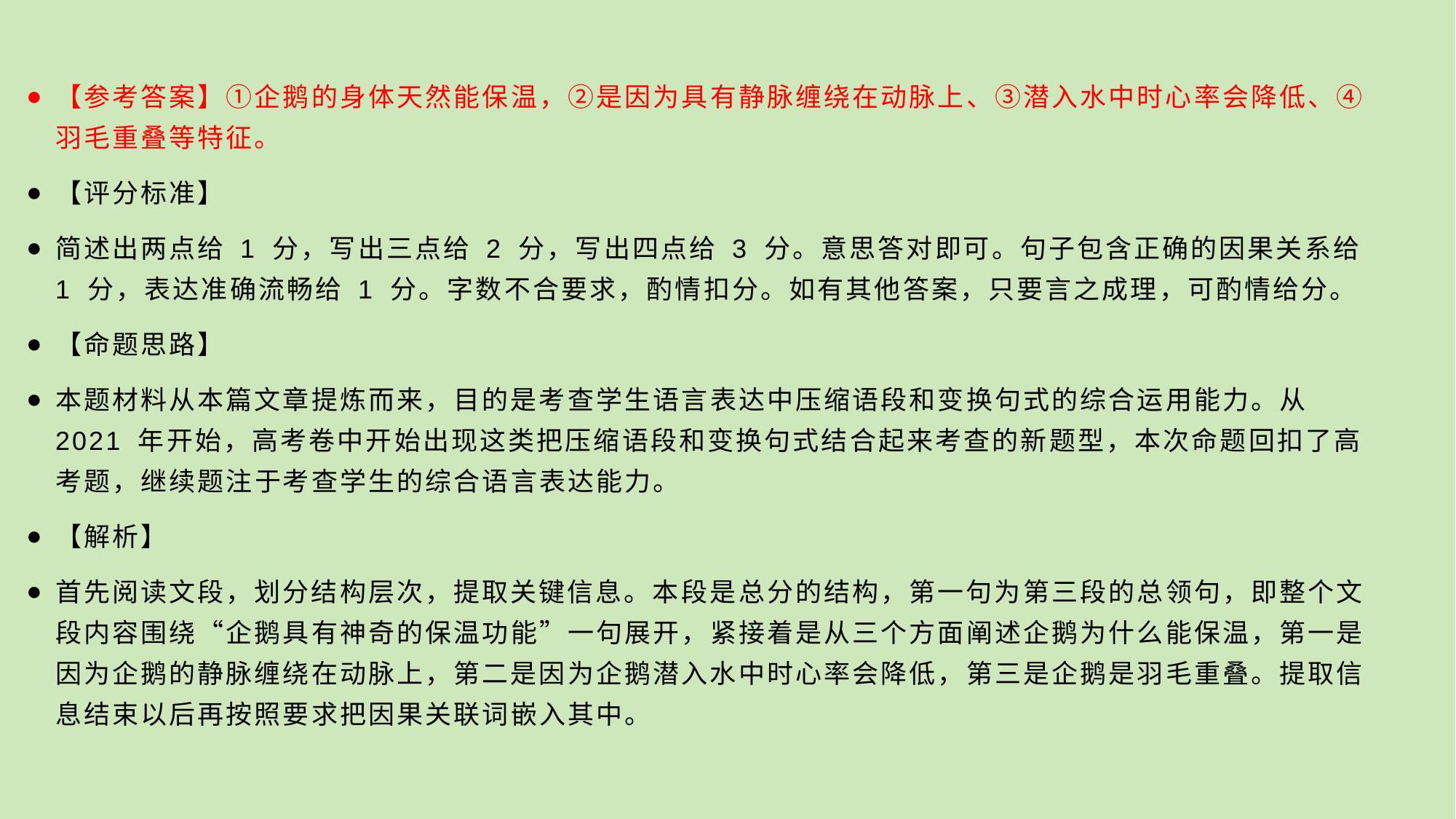

【参考答案】①企鹅的身体天然能保温，②是因为具有静脉缠绕在动脉上、③潜入水中时心率会降低、④羽毛重叠等特征。
【评分标准】
简述出两点给 1 分，写出三点给 2 分，写出四点给 3 分。意思答对即可。句子包含正确的因果关系给 1 分，表达准确流畅给 1 分。字数不合要求，酌情扣分。如有其他答案，只要言之成理，可酌情给分。
【命题思路】
本题材料从本篇文章提炼而来，目的是考查学生语言表达中压缩语段和变换句式的综合运用能力。从 2021 年开始，高考卷中开始出现这类把压缩语段和变换句式结合起来考查的新题型，本次命题回扣了高考题，继续题注于考查学生的综合语言表达能力。
【解析】
首先阅读文段，划分结构层次，提取关键信息。本段是总分的结构，第一句为第三段的总领句，即整个文段内容围绕“企鹅具有神奇的保温功能”一句展开，紧接着是从三个方面阐述企鹅为什么能保温，第一是因为企鹅的静脉缠绕在动脉上，第二是因为企鹅潜入水中时心率会降低，第三是企鹅是羽毛重叠。提取信息结束以后再按照要求把因果关联词嵌入其中。